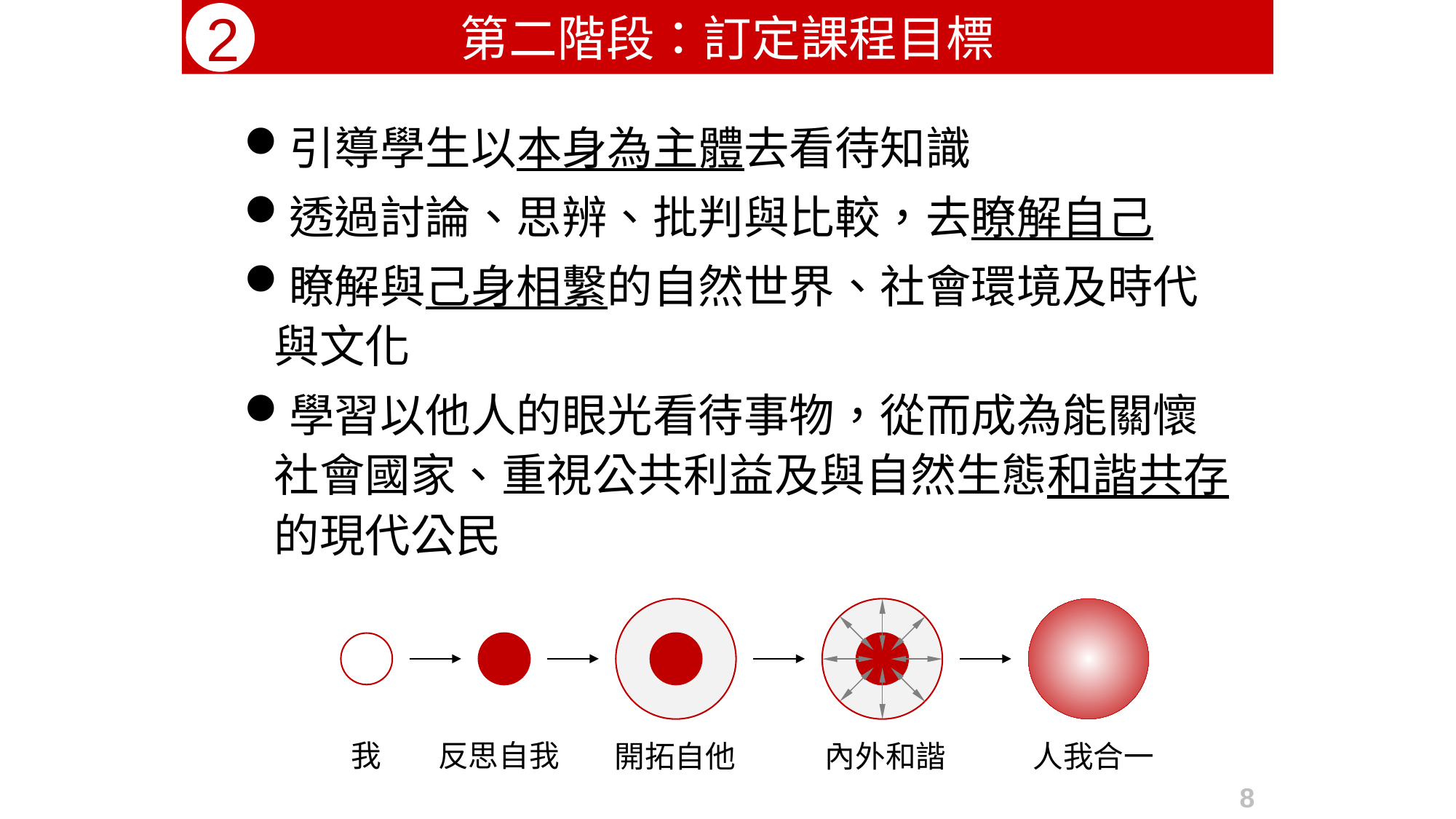

第二階段：訂定課程目標
2
引導學生以本身為主體去看待知識
透過討論、思辨、批判與比較，去瞭解自己
瞭解與己身相繫的自然世界、社會環境及時代與文化
學習以他人的眼光看待事物，從而成為能關懷社會國家、重視公共利益及與自然生態和諧共存的現代公民

我
反思自我
內外和諧
人我合一
開拓自他
8